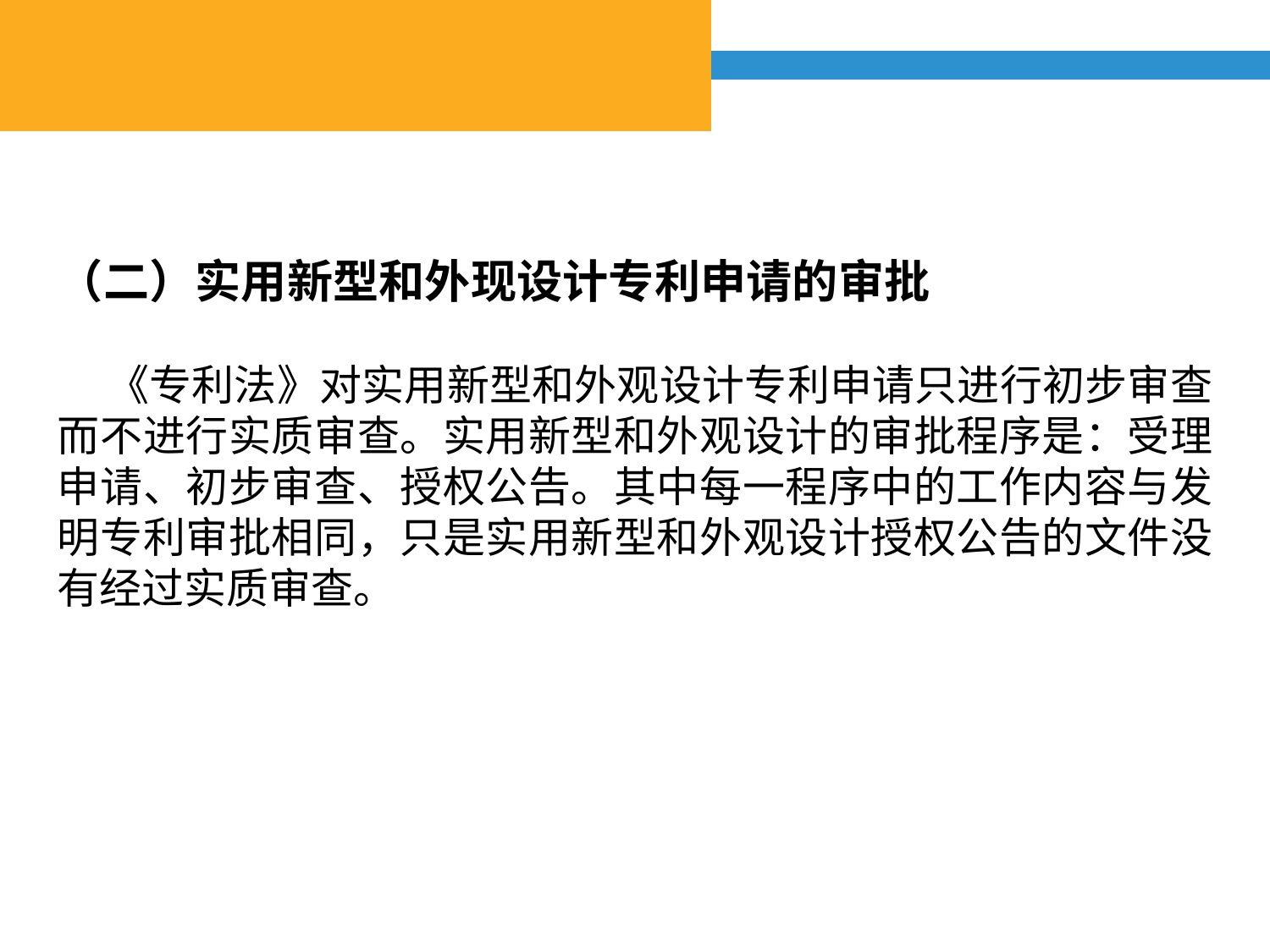

（二）实用新型和外现设计专利申请的审批

    《专利法》对实用新型和外观设计专利申请只进行初步审查而不进行实质审查。实用新型和外观设计的审批程序是：受理申请、初步审查、授权公告。其中每一程序中的工作内容与发明专利审批相同，只是实用新型和外观设计授权公告的文件没有经过实质审查。